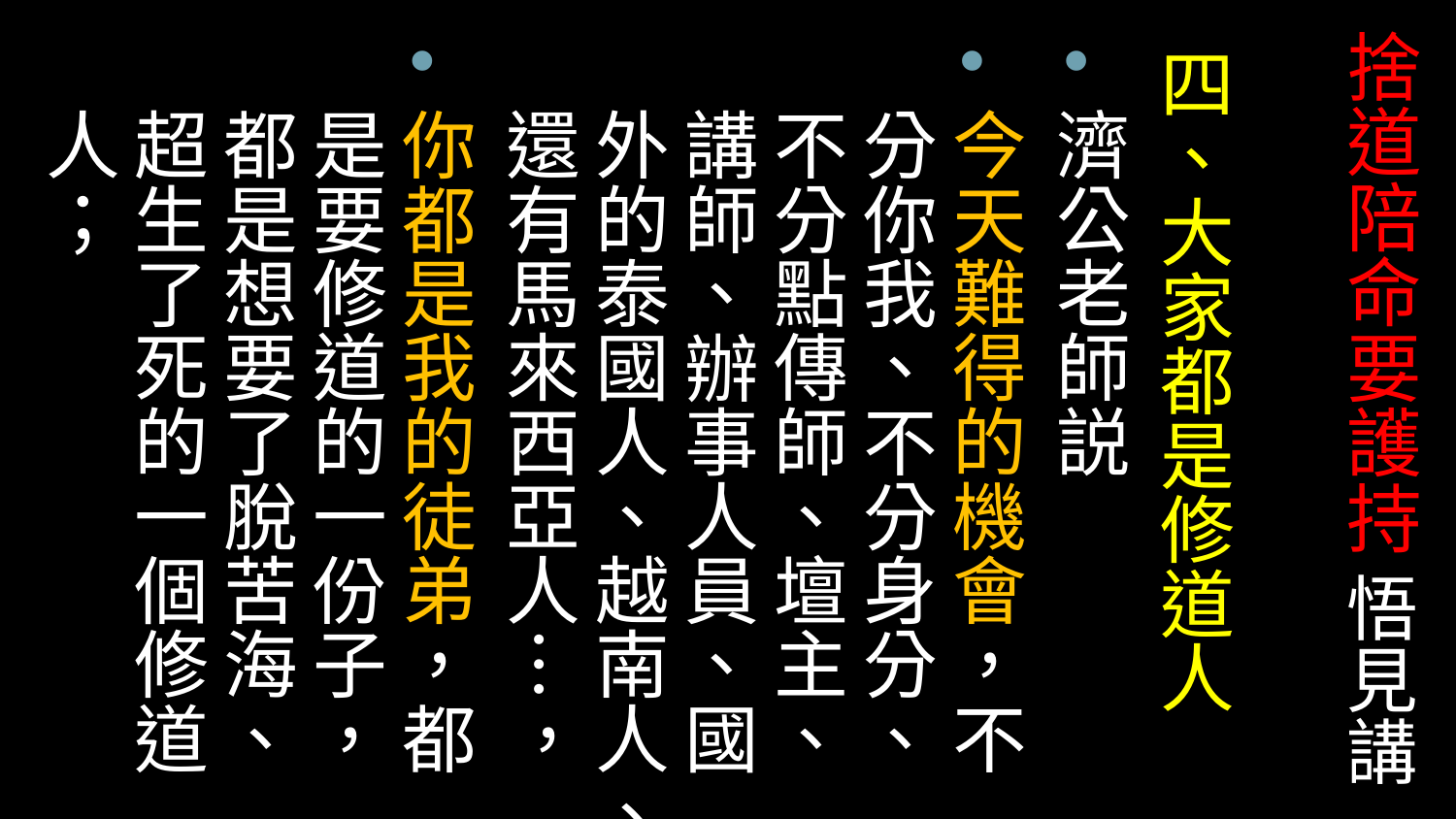

# 捨道陪命要護持 悟見講
四、大家都是修道人
濟公老師説
今天難得的機會，不分你我、不分身分、不分點傳師、壇主、講師、辦事人員、國外的泰國人、越南人、還有馬來西亞人…，
你都是我的徒弟，都是要修道的一份子，都是想要了脫苦海、超生了死的一個修道人；